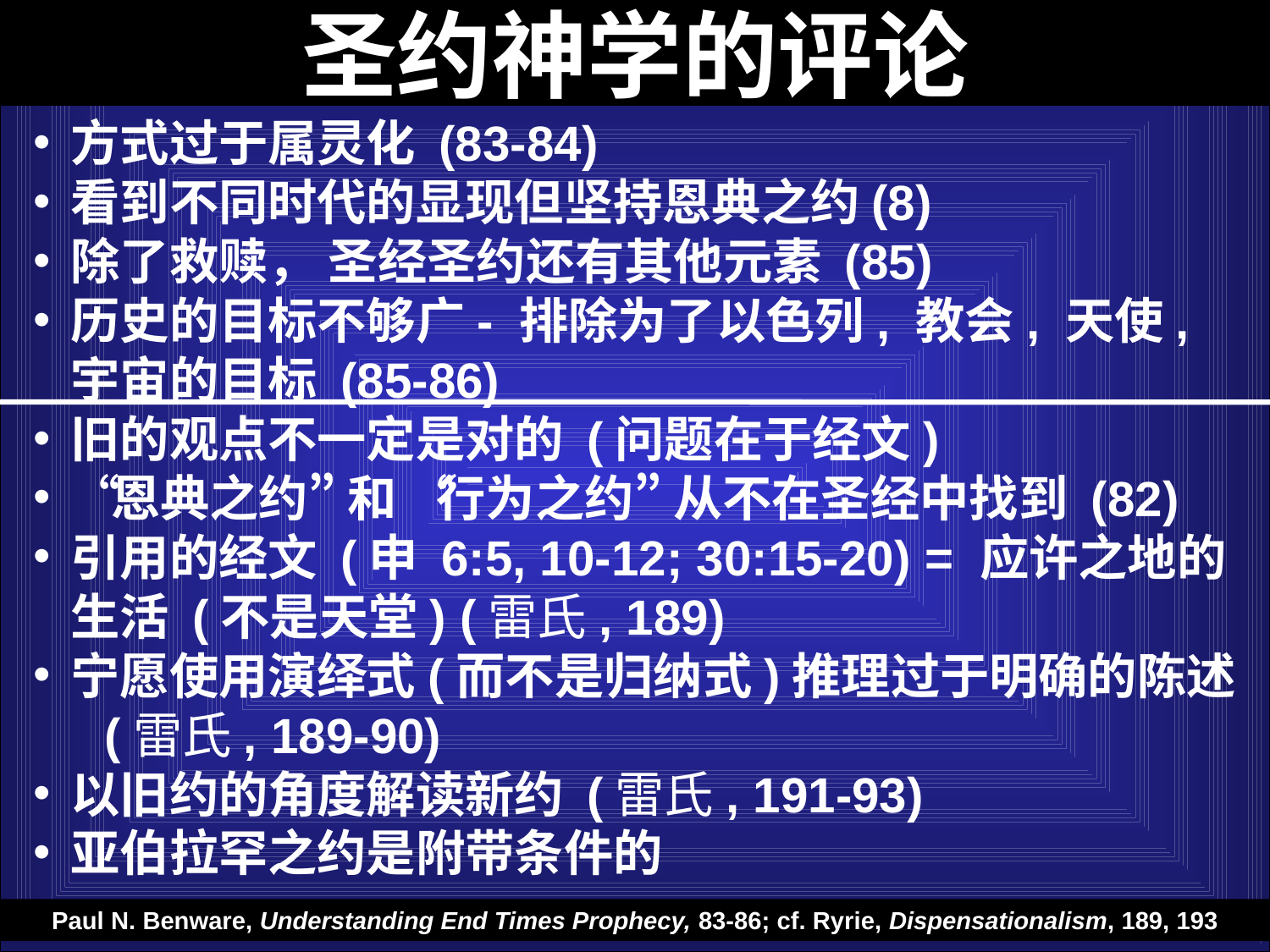

圣约神学的评论
方式过于属灵化 (83-84)
看到不同时代的显现但坚持恩典之约(8)
除了救赎， 圣经圣约还有其他元素 (85)
历史的目标不够广- 排除为了以色列, 教会, 天使, 宇宙的目标 (85-86)
旧的观点不一定是对的 (问题在于经文)
“恩典之约” 和 “行为之约” 从不在圣经中找到 (82)
引用的经文 (申 6:5, 10-12; 30:15-20) = 应许之地的生活 (不是天堂) (雷氏, 189)
宁愿使用演绎式(而不是归纳式)推理过于明确的陈述    (雷氏, 189-90)
以旧约的角度解读新约 (雷氏, 191-93)
亚伯拉罕之约是附带条件的
Paul N. Benware, Understanding End Times Prophecy, 83-86; cf. Ryrie, Dispensationalism, 189, 193